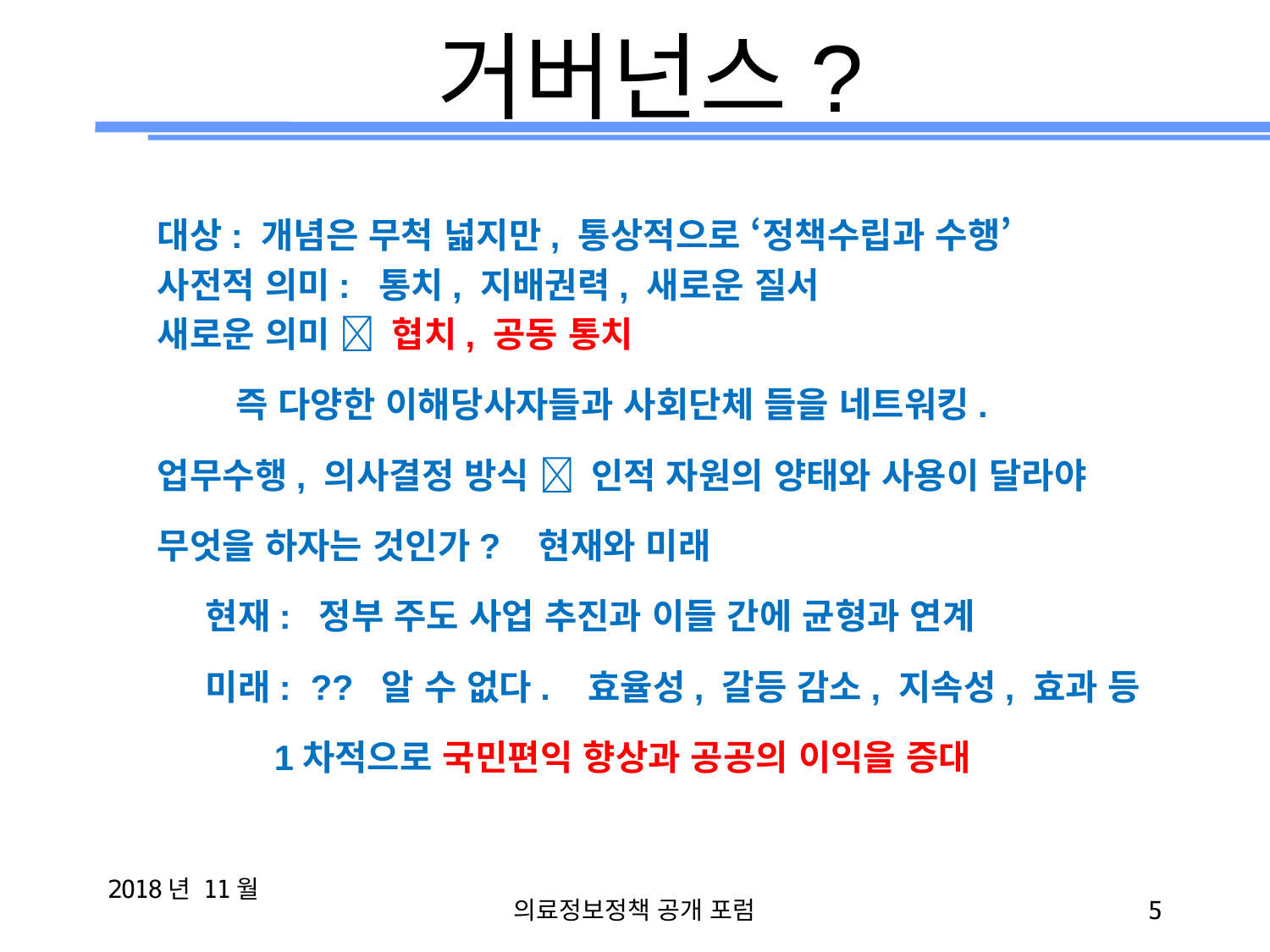

# 거버넌스?
대상: 개념은 무척 넓지만, 통상적으로 ‘정책수립과 수행’
사전적 의미:  통치, 지배권력, 새로운 질서
새로운 의미 ⇒  협치, 공동 통치
       즉 다양한 이해당사자들과 사회단체 들을 네트워킹.
업무수행, 의사결정 방식 ⇒  인적 자원의 양태와 사용이 달라야
무엇을 하자는 것인가?   현재와 미래
    현재:  정부 주도 사업 추진과 이들 간에 균형과 연계
    미래:  ??  알 수 없다.   효율성, 갈등 감소, 지속성, 효과 등
            1차적으로 국민편익 향상과 공공의 이익을 증대

2018년 11월
의료정보정책 공개 포럼
5